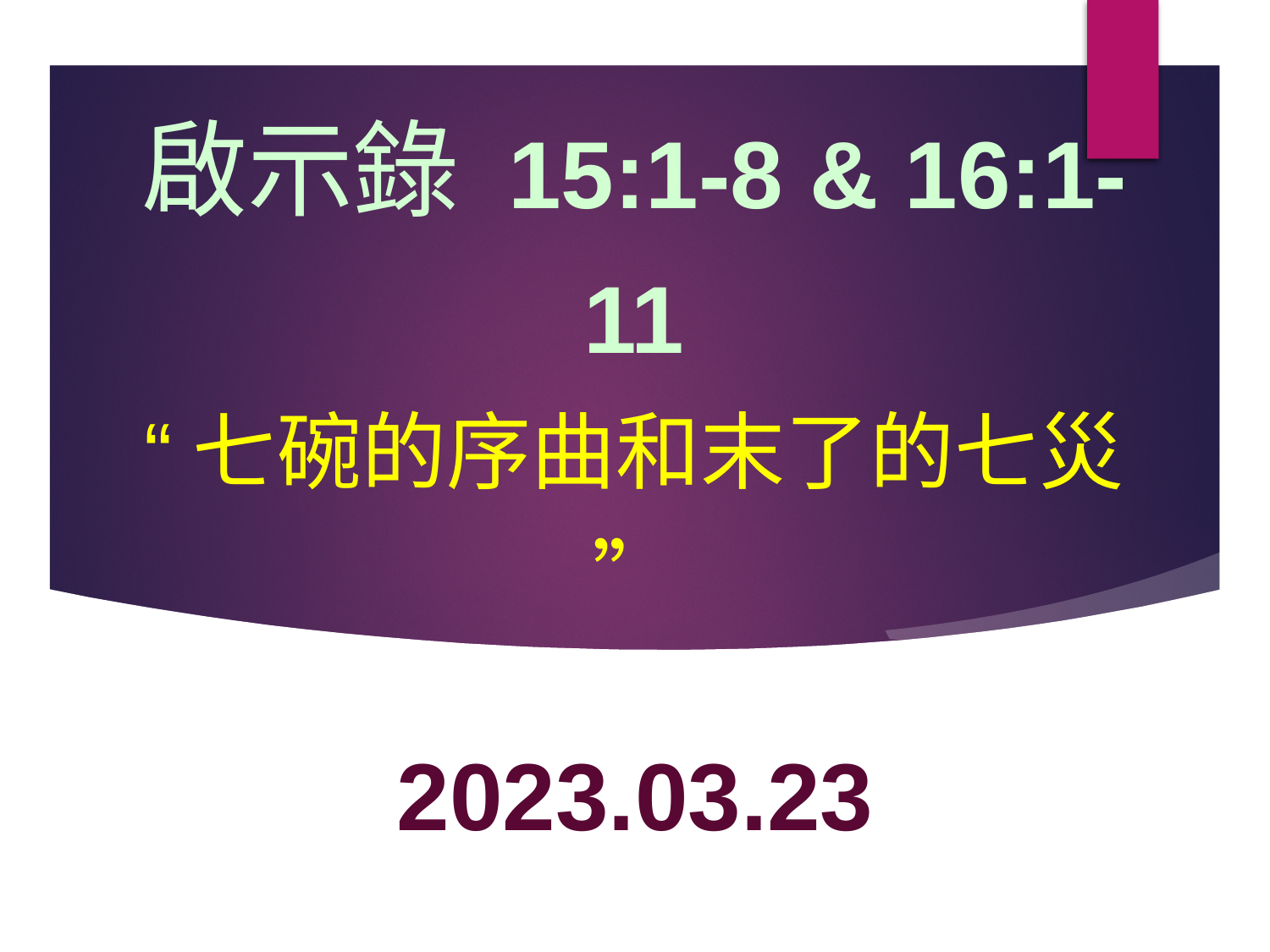

# 啟示錄 15:1-8 & 16:1-11 “七碗的序曲和末了的七災”

2023.03.23